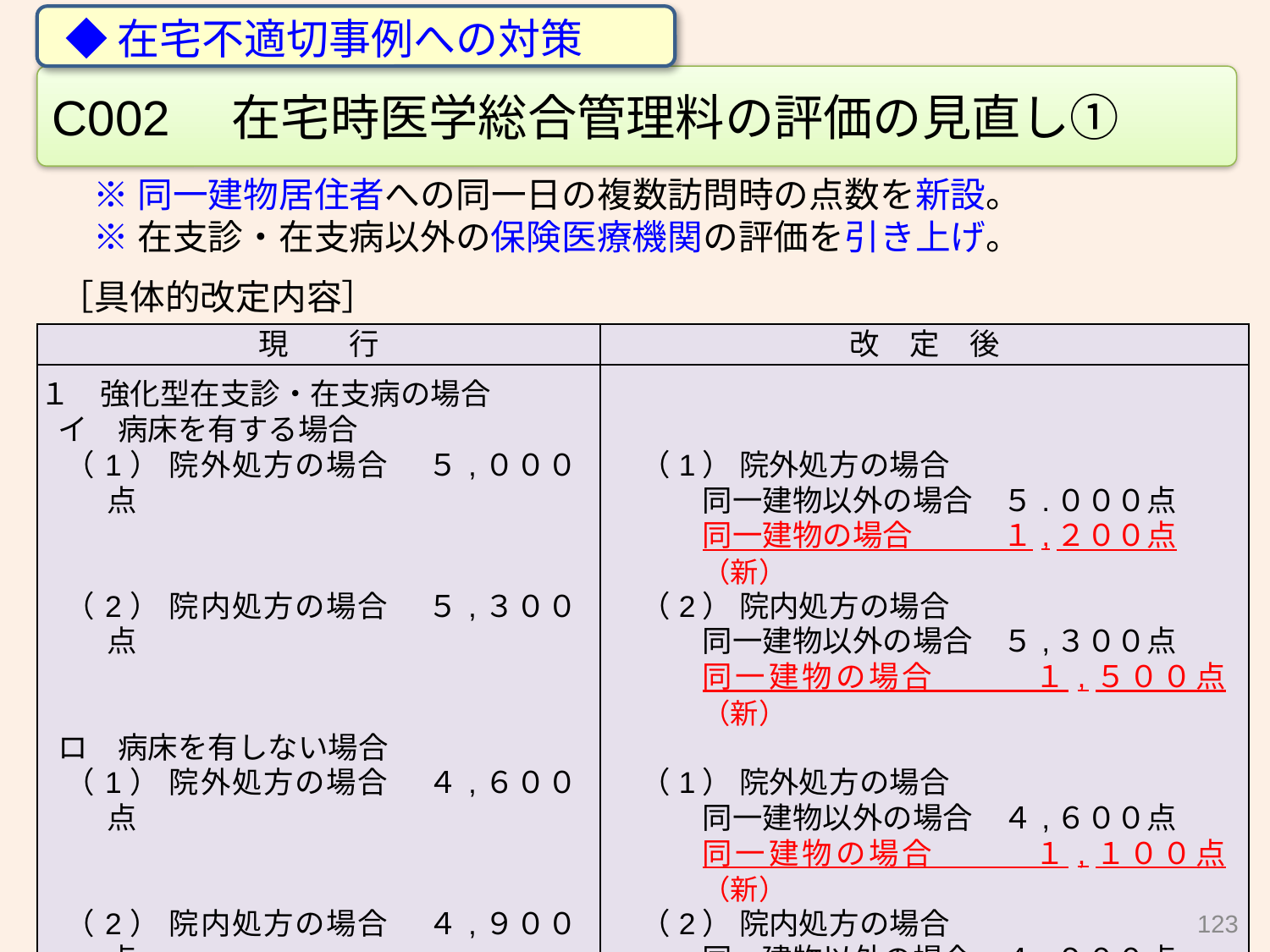

◆在宅不適切事例への対策
C002　在宅時医学総合管理料の評価の見直し①
※同一建物居住者への同一日の複数訪問時の点数を新設。
※在支診・在支病以外の保険医療機関の評価を引き上げ。
［具体的改定内容］
| 現　　行 | 改　定　後 |
| --- | --- |
| １　強化型在支診・在支病の場合 イ　病床を有する場合 （1） 院外処方の場合 　５,０００点   （2） 院内処方の場合 　５,３００点   ロ　病床を有しない場合 （1） 院外処方の場合 　４,６００点   （2） 院内処方の場合 　４,９００点 | （1） 院外処方の場合 同一建物以外の場合　５.０００点 同一建物の場合　　　１,２００点（新） （2） 院内処方の場合 同一建物以外の場合　５,３００点 同一建物の場合　　　１,５００点（新） （1） 院外処方の場合 同一建物以外の場合　４,６００点 同一建物の場合　　　１,１００点（新） （2） 院内処方の場合 同一建物以外の場合　４,９００点 同一建物の場合　　　１,４００点（新） |
123